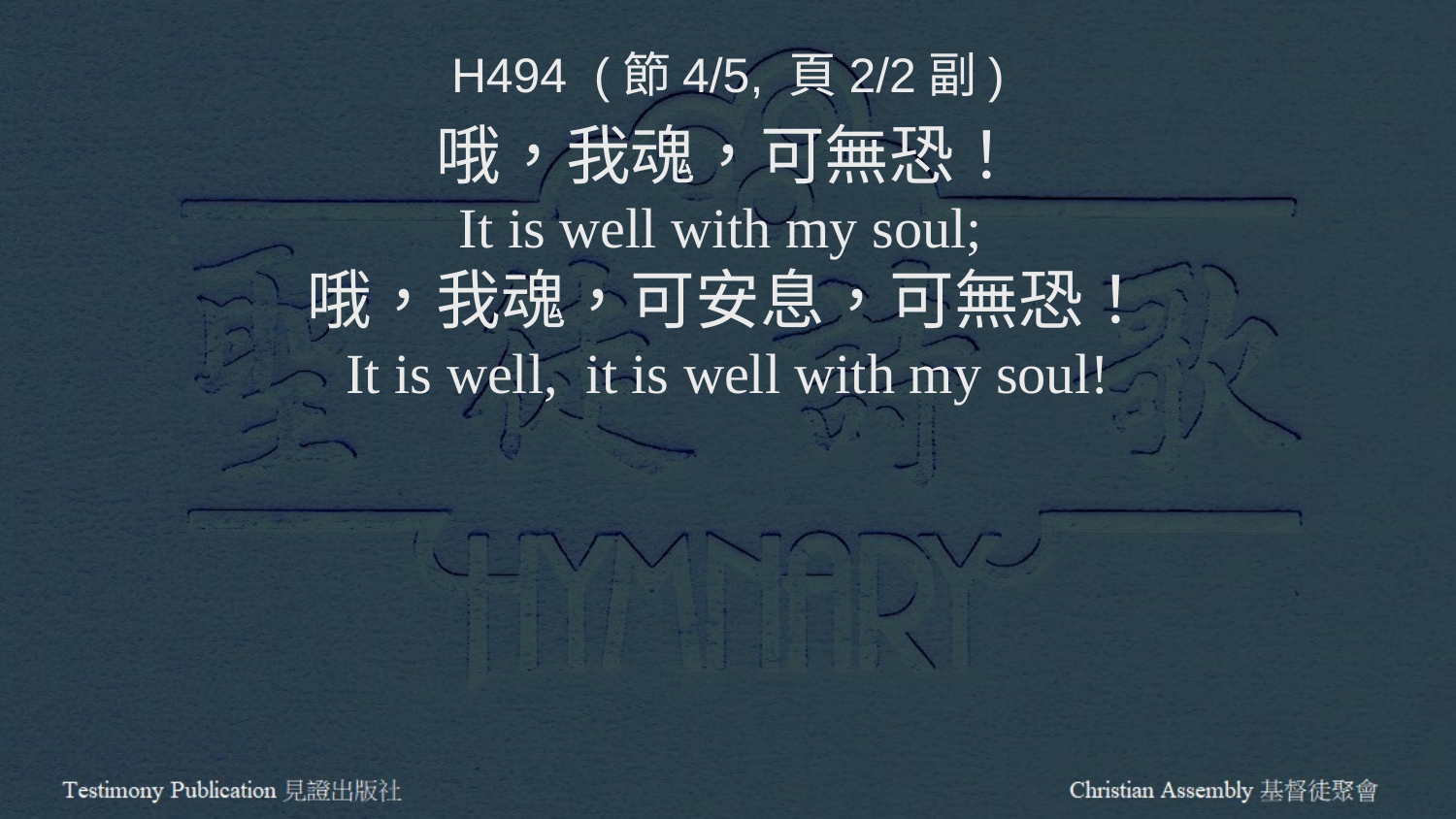

H494  (節4/5, 頁2/2副)
哦，我魂，可無恐！
It is well with my soul;
哦，我魂，可安息，可無恐！
It is well,  it is well with my soul!